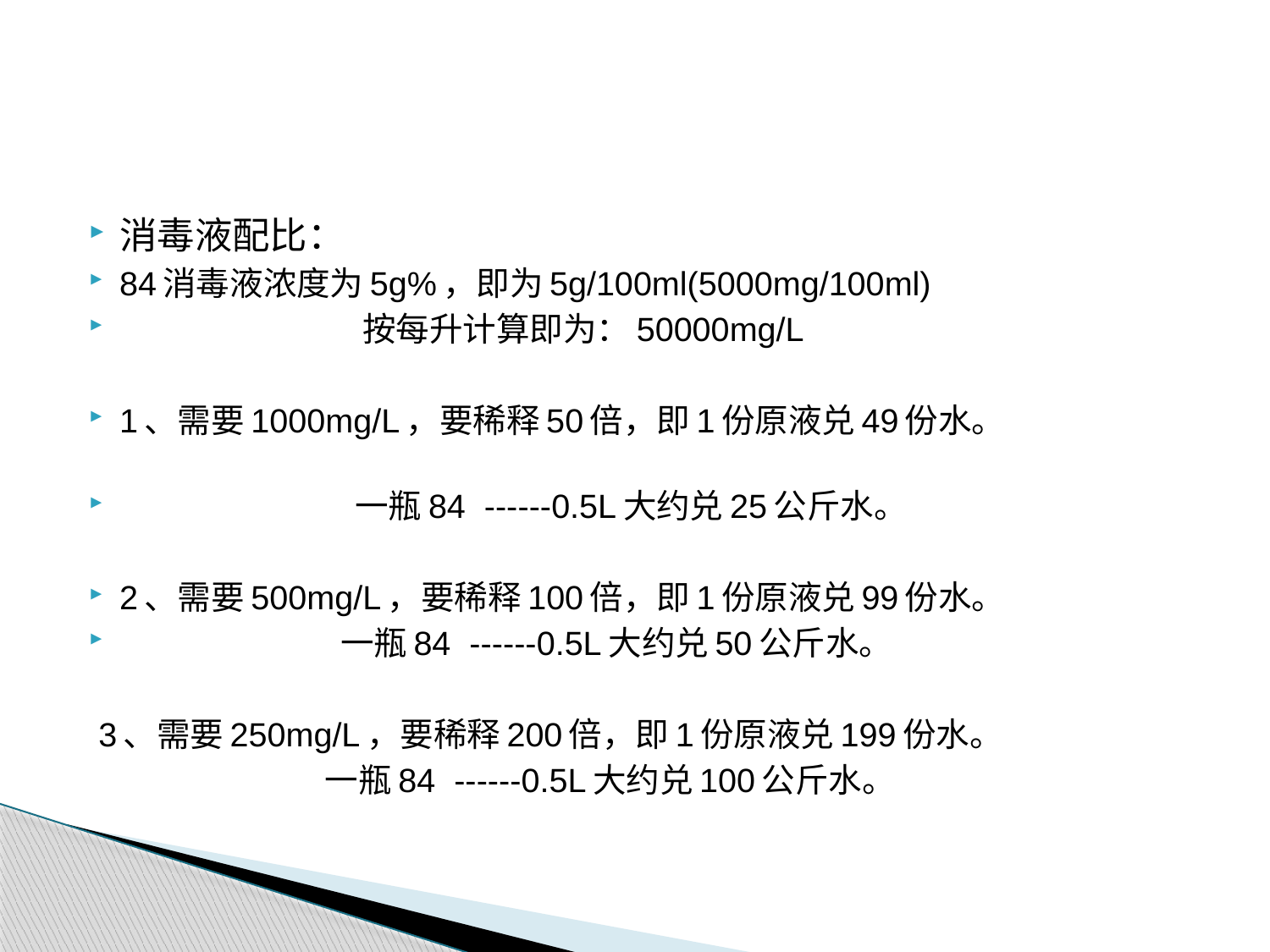

#
消毒液配比：
84消毒液浓度为5g%，即为5g/100ml(5000mg/100ml)
                                按每升计算即为：50000mg/L

1、需要1000mg/L，要稀释50倍，即1份原液兑49份水。
                               一瓶84  ------0.5L大约兑25公斤水。

2、需要500mg/L，要稀释100倍，即1份原液兑99份水。
                             一瓶84  ------0.5L大约兑50公斤水。

 3、需要250mg/L，要稀释200倍，即1份原液兑199份水。
                               一瓶84  ------0.5L大约兑100公斤水。